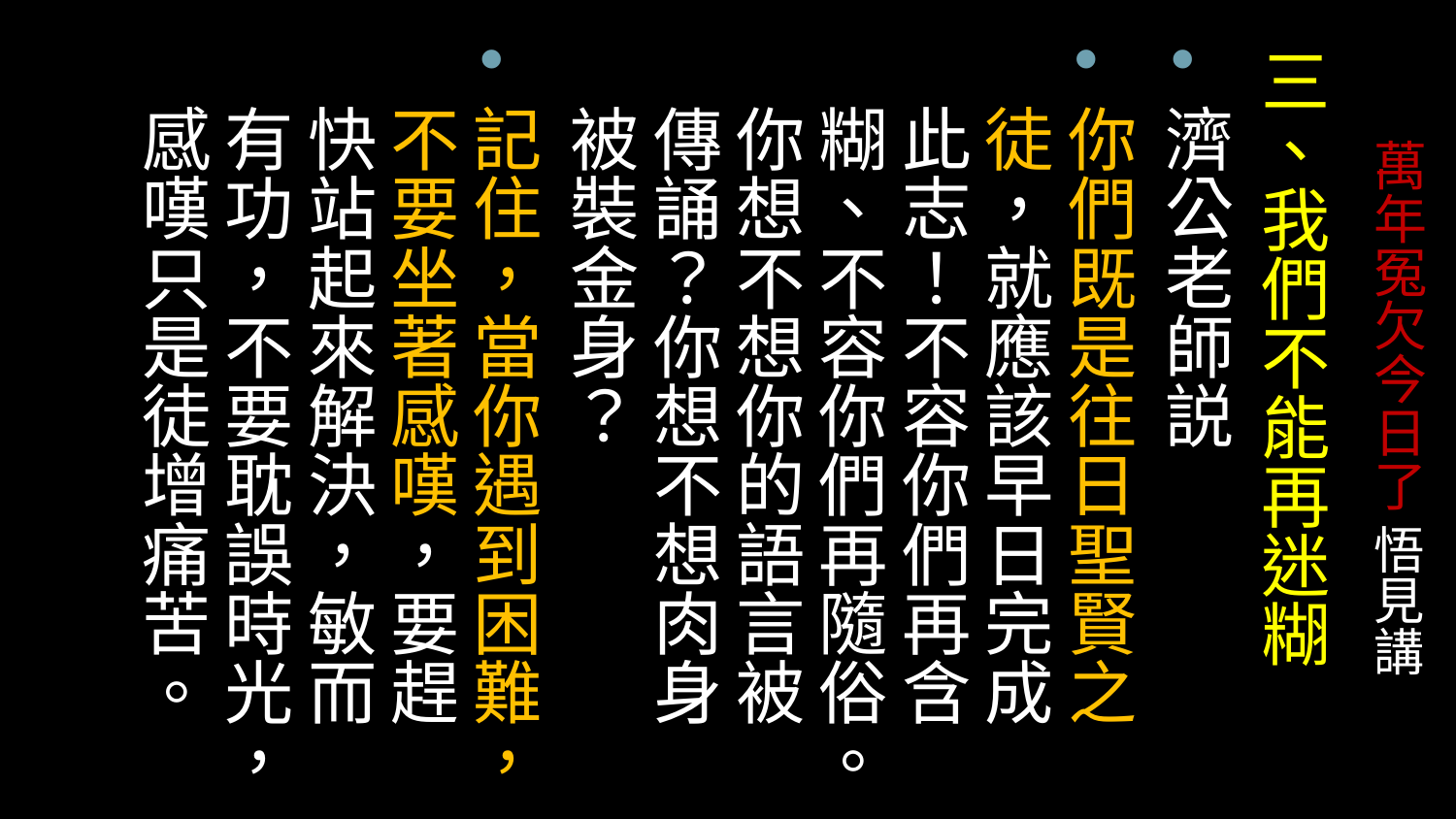

# 萬年冤欠今日了 悟見講
三、我們不能再迷糊
濟公老師説
你們既是往日聖賢之徒，就應該早日完成此志！不容你們再含糊、不容你們再隨俗。你想不想你的語言被傳誦？你想不想肉身被裝金身？
記住，當你遇到困難，不要坐著感嘆，要趕快站起來解決，敏而有功，不要耽誤時光，感嘆只是徒增痛苦。